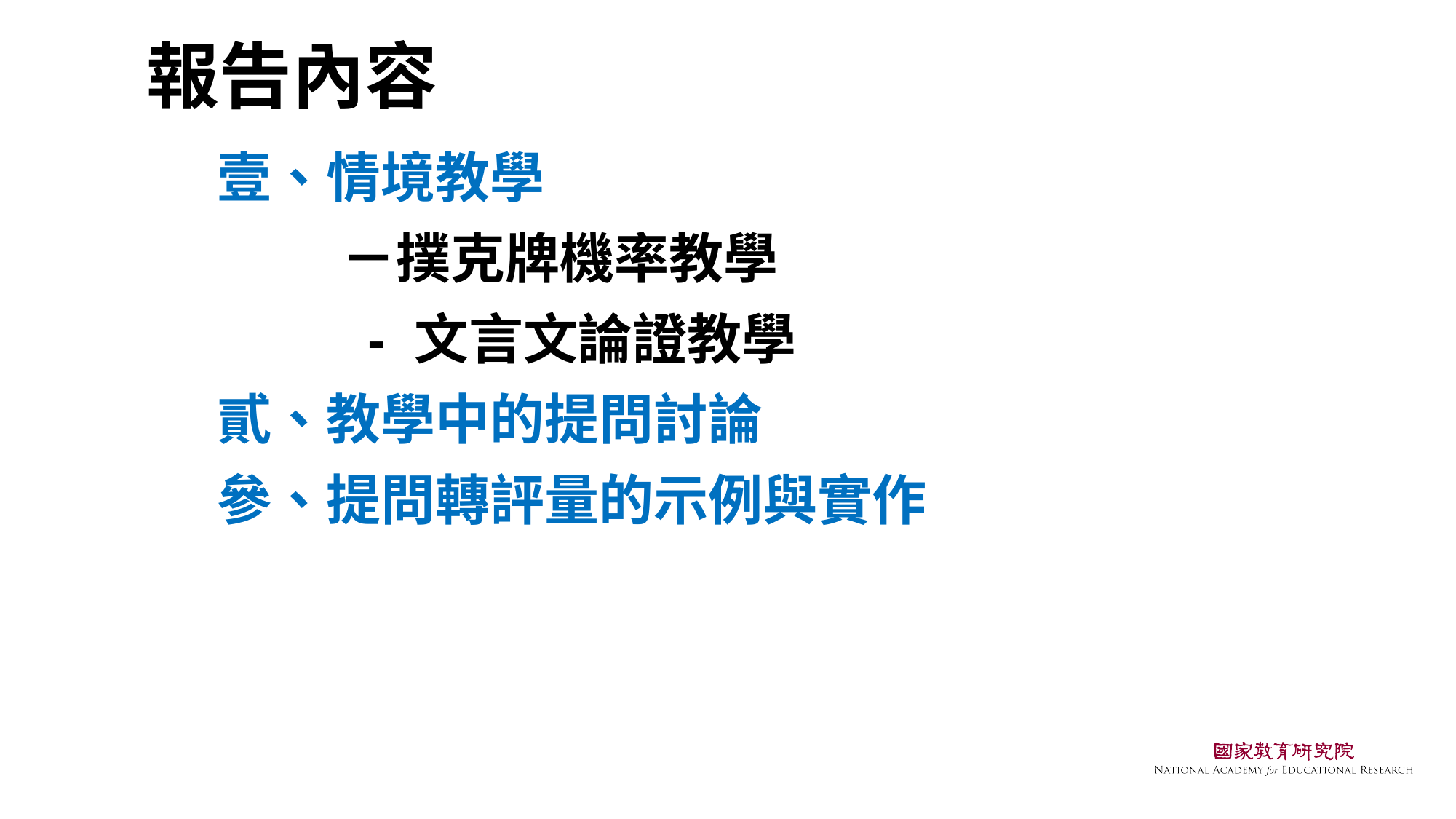

# 報告內容
壹、情境教學
         －撲克牌機率教學
          - 文言文論證教學
貳、教學中的提問討論
參、提問轉評量的示例與實作